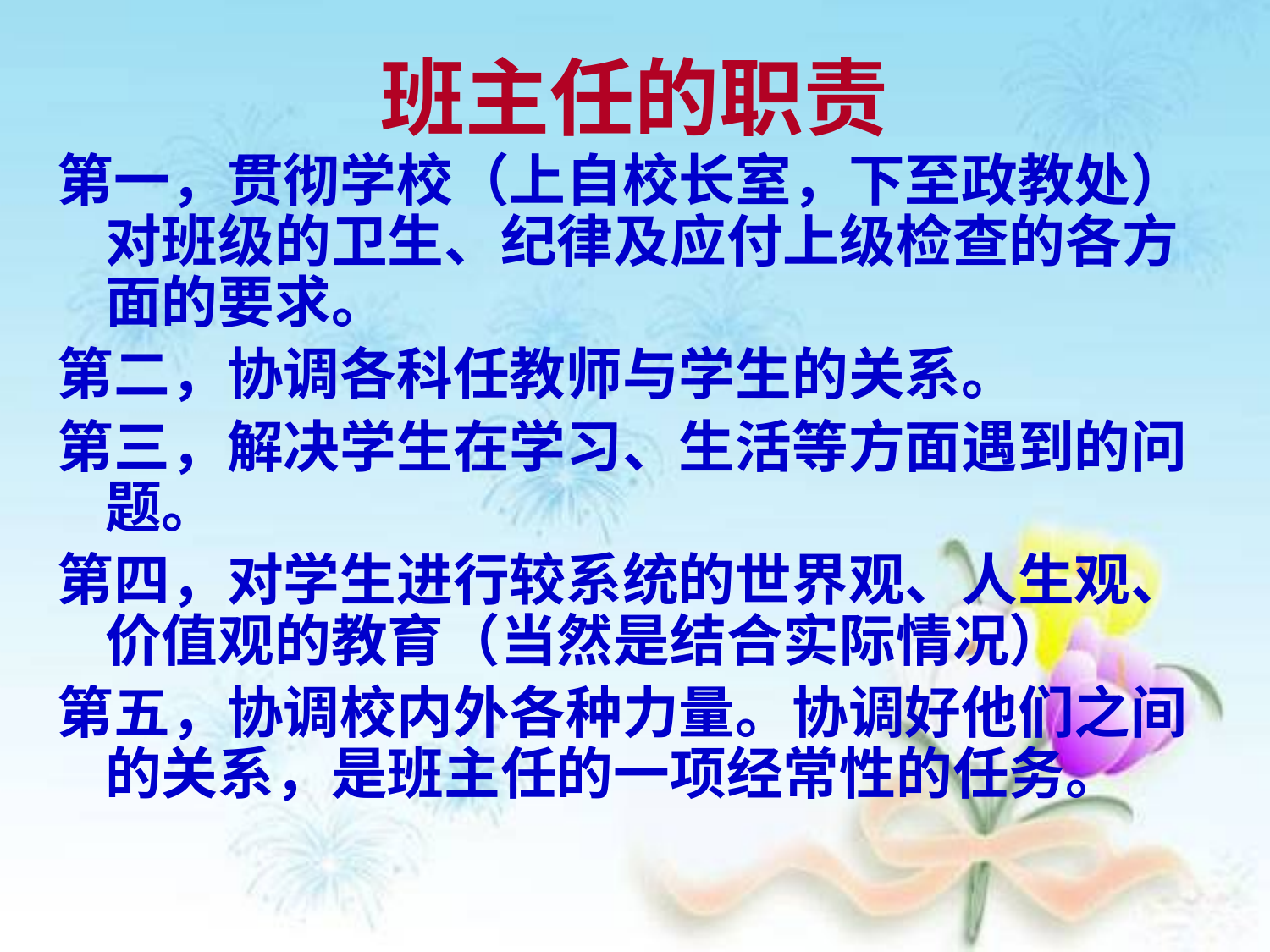

# 班主任的职责
第一，贯彻学校（上自校长室，下至政教处）对班级的卫生、纪律及应付上级检查的各方面的要求。
第二，协调各科任教师与学生的关系。
第三，解决学生在学习、生活等方面遇到的问题。
第四，对学生进行较系统的世界观、人生观、价值观的教育（当然是结合实际情况）
第五，协调校内外各种力量。协调好他们之间的关系，是班主任的一项经常性的任务。